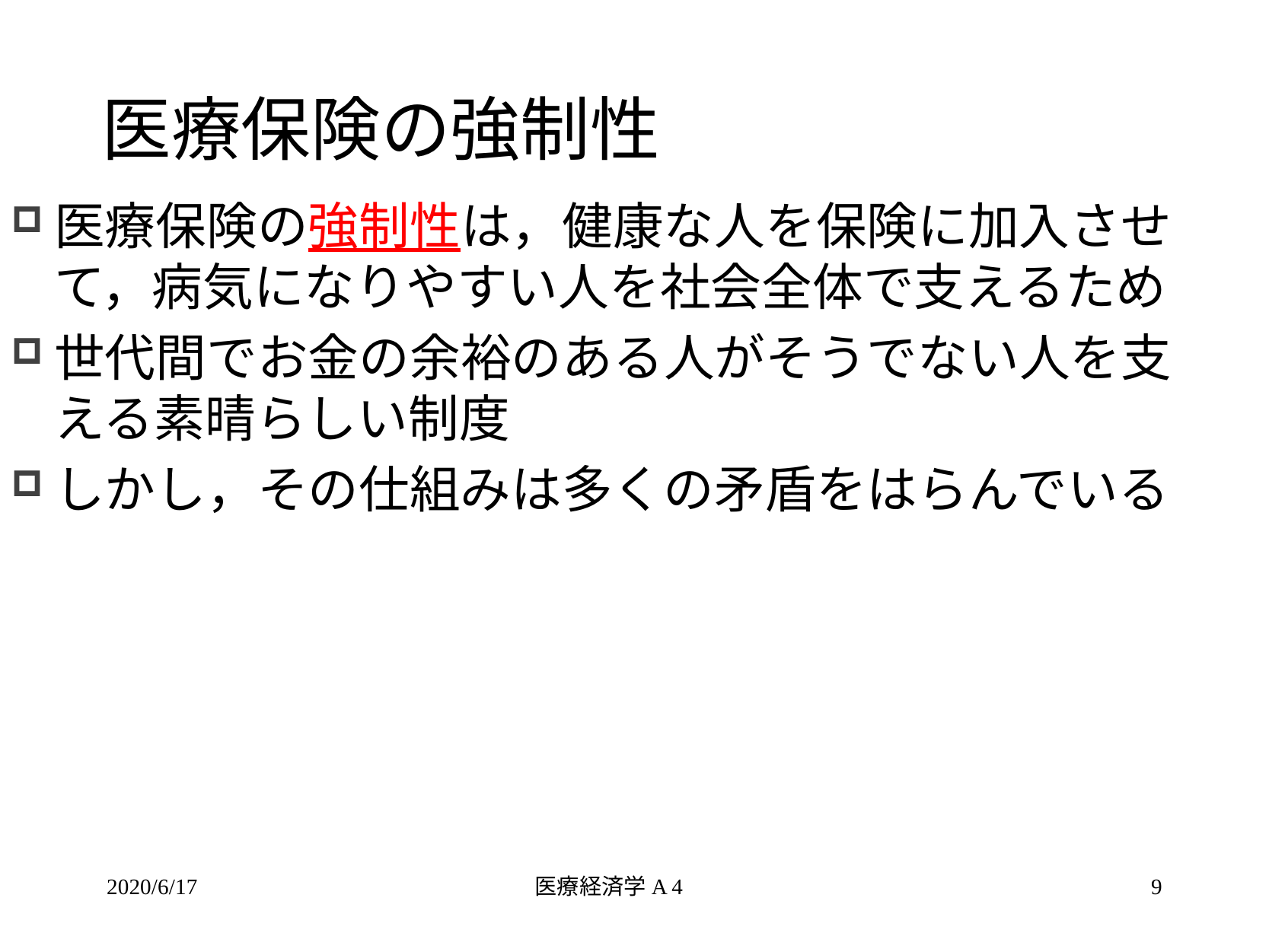

# 医療保険の強制性
医療保険の強制性は，健康な人を保険に加入させて，病気になりやすい人を社会全体で支えるため
世代間でお金の余裕のある人がそうでない人を支える素晴らしい制度
しかし，その仕組みは多くの矛盾をはらんでいる

2020/6/17
医療経済学A 4
9